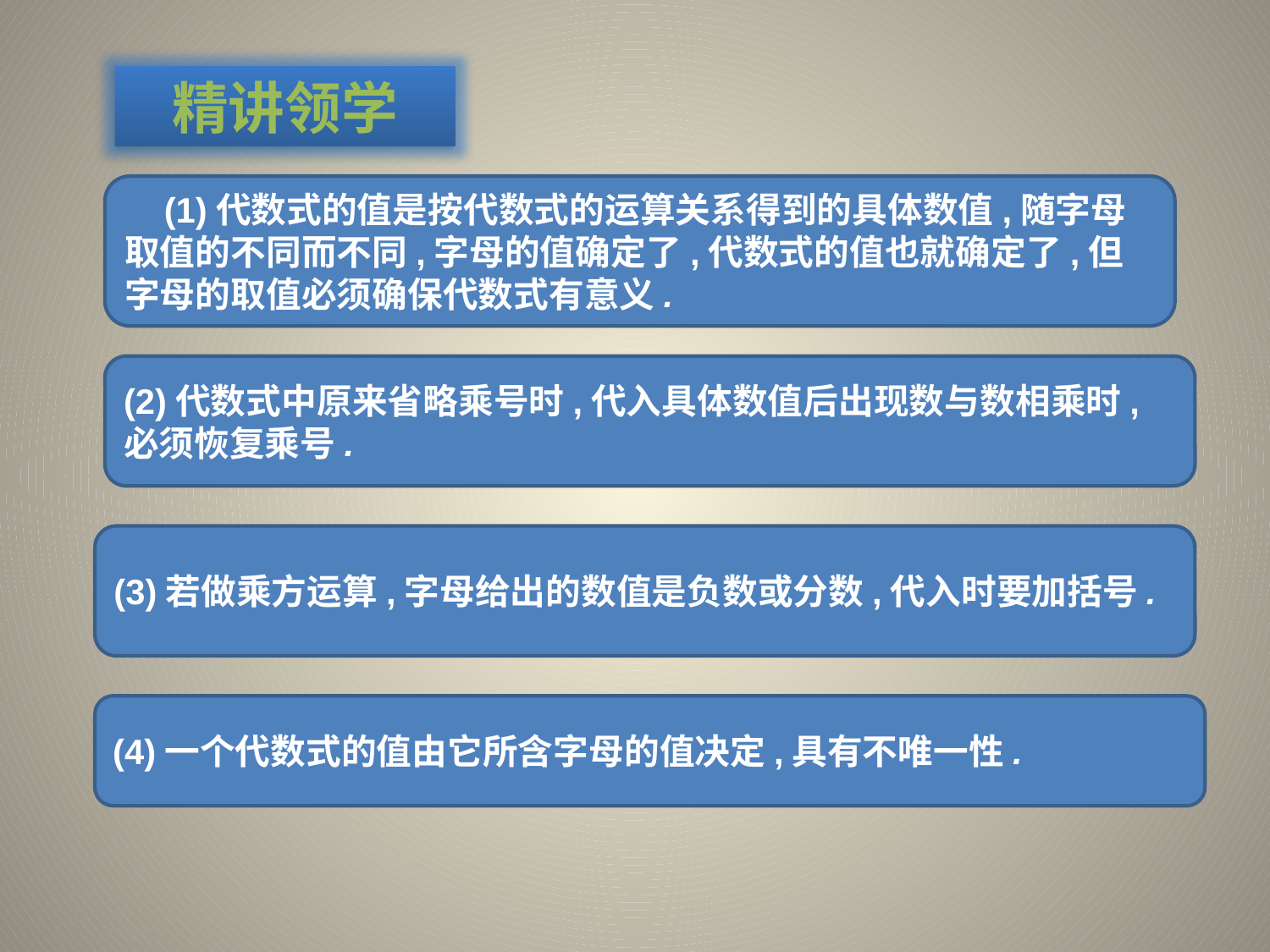

精讲领学
　(1)代数式的值是按代数式的运算关系得到的具体数值,随字母取值的不同而不同,字母的值确定了,代数式的值也就确定了,但字母的取值必须确保代数式有意义.
(2)代数式中原来省略乘号时,代入具体数值后出现数与数相乘时,必须恢复乘号.
(3)若做乘方运算,字母给出的数值是负数或分数,代入时要加括号.
(4)一个代数式的值由它所含字母的值决定,具有不唯一性.